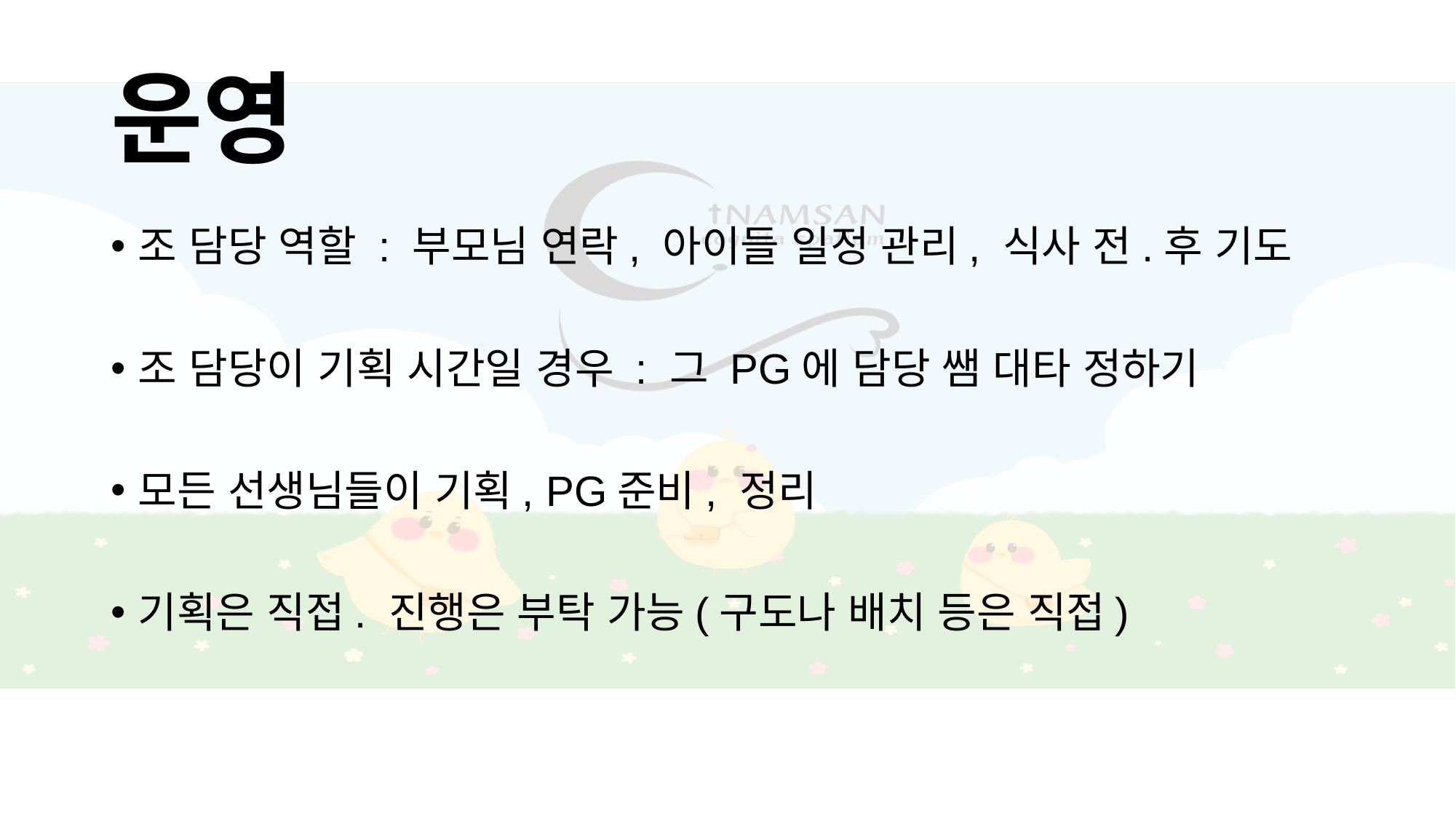

# 운영
조 담당 역할 : 부모님 연락, 아이들 일정 관리, 식사 전.후 기도

조 담당이 기획 시간일 경우 : 그 PG에 담당 쌤 대타 정하기

모든 선생님들이 기획, PG준비, 정리

기획은 직접. 진행은 부탁 가능(구도나 배치 등은 직접)